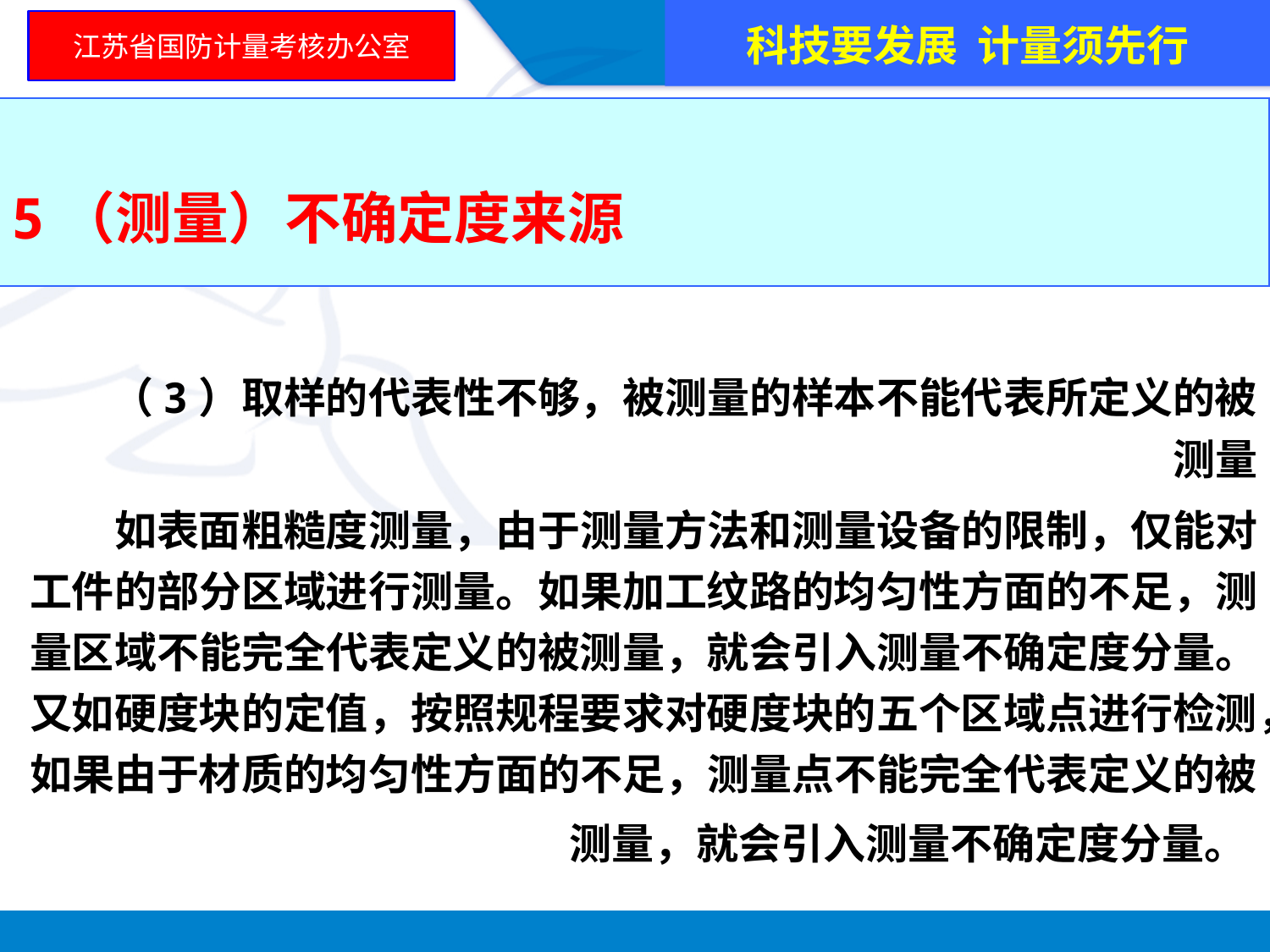

科技要发展  计量须先行
江苏省国防计量考核办公室
5（测量）不确定度来源

  （3）取样的代表性不够，被测量的样本不能代表所定义的被测量
  如表面粗糙度测量，由于测量方法和测量设备的限制，仅能对工件的部分区域进行测量。如果加工纹路的均匀性方面的不足，测量区域不能完全代表定义的被测量，就会引入测量不确定度分量。又如硬度块的定值，按照规程要求对硬度块的五个区域点进行检测，如果由于材质的均匀性方面的不足，测量点不能完全代表定义的被测量，就会引入测量不确定度分量。